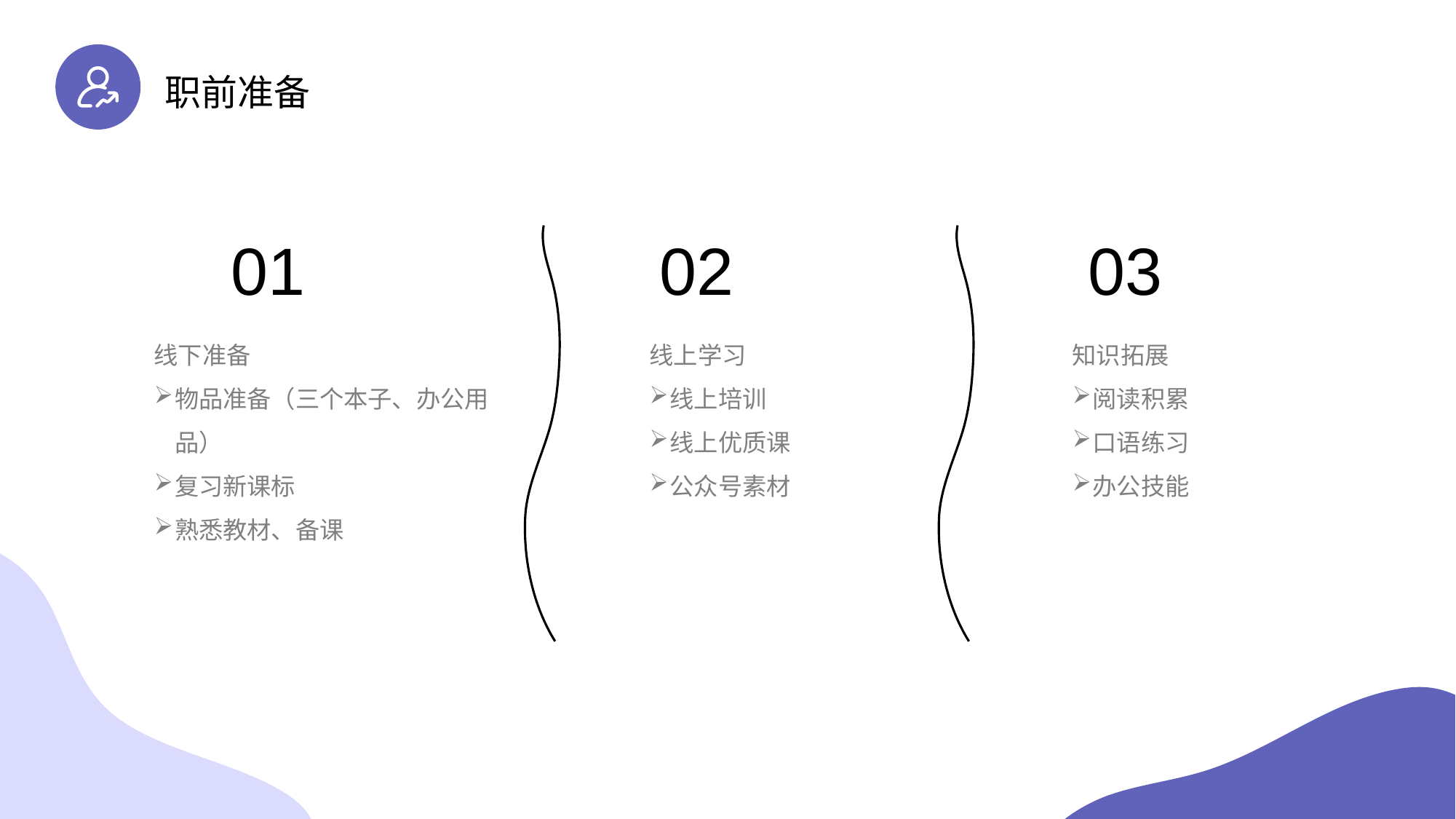

职前准备
01
02
03
线下准备
物品准备（三个本子、办公用品）
复习新课标
熟悉教材、备课

线上学习
线上培训
线上优质课
公众号素材

知识拓展
阅读积累
口语练习
办公技能